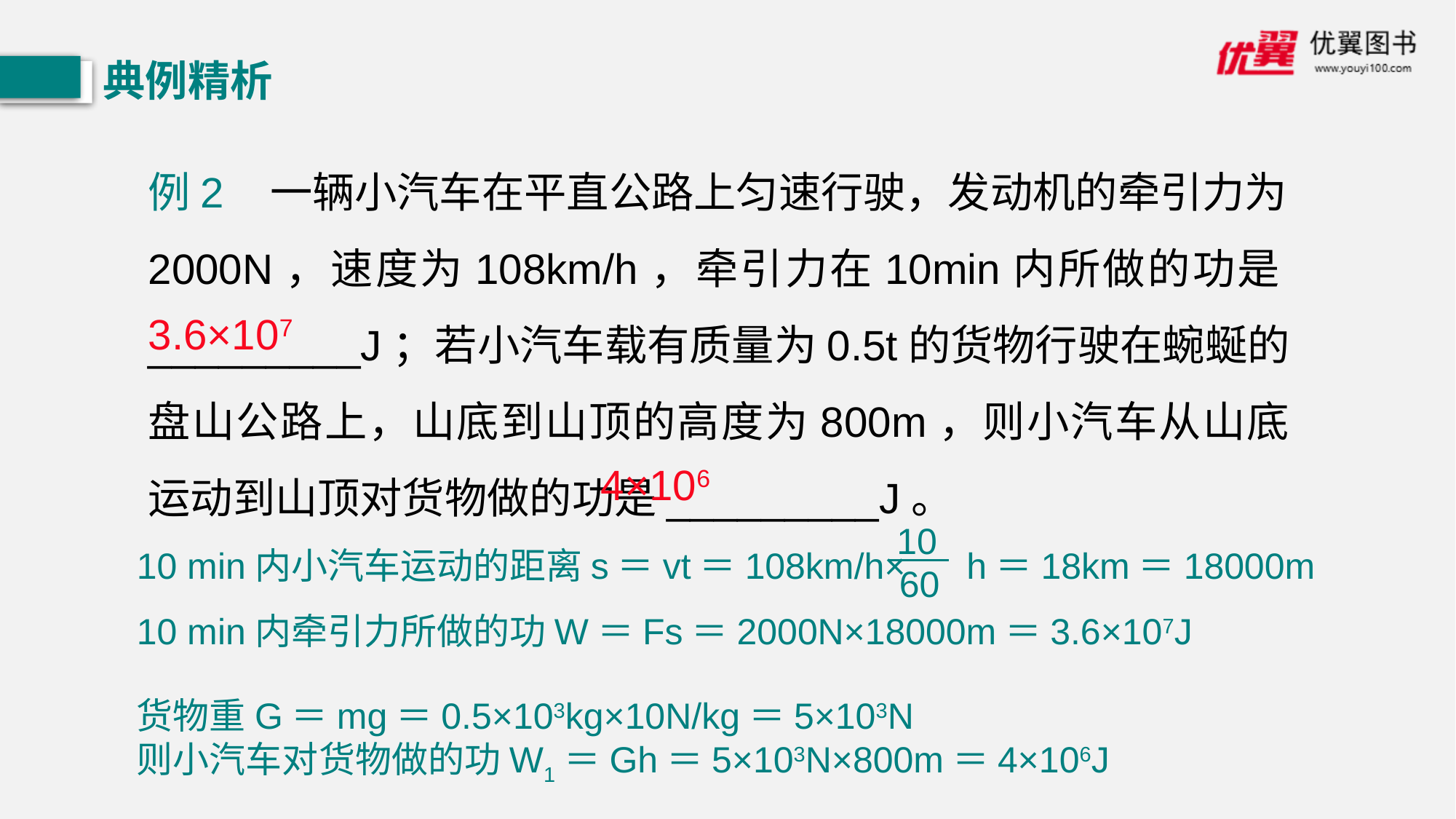

典例精析

例2   一辆小汽车在平直公路上匀速行驶，发动机的牵引力为2000N，速度为108km/h，牵引力在10min内所做的功是_________J；若小汽车载有质量为0.5t的货物行驶在蜿蜒的盘山公路上，山底到山顶的高度为800m，则小汽车从山底运动到山顶对货物做的功是_________J。
3.6×107
4×106
10
60
10 min内小汽车运动的距离s＝vt＝108km/h×      h＝18km＝18000m
10 min内牵引力所做的功W＝Fs＝2000N×18000m＝3.6×107J
货物重G＝mg＝0.5×103kg×10N/kg＝5×103N
则小汽车对货物做的功W1＝Gh＝5×103N×800m＝4×106J